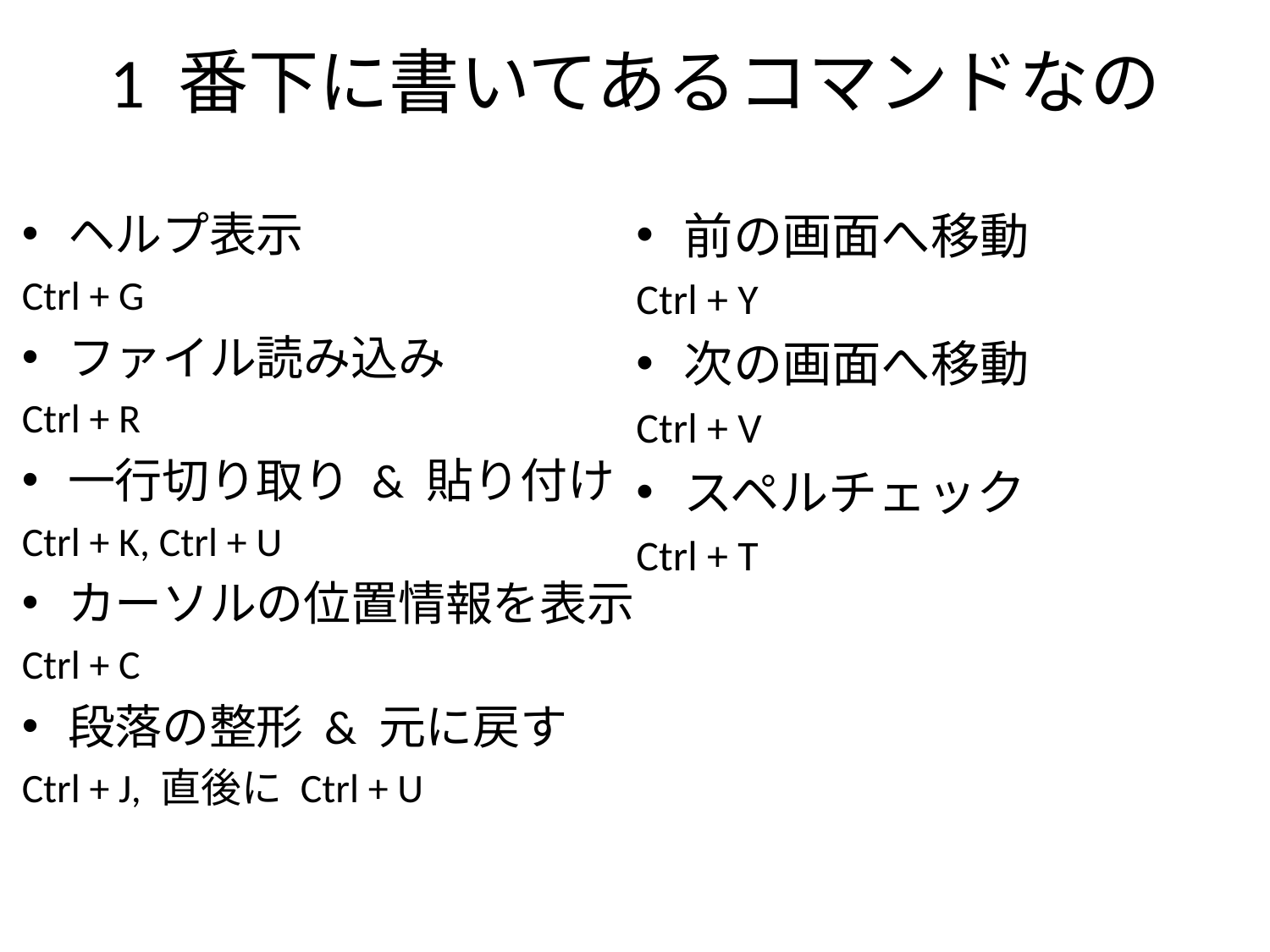

# 1 番下に書いてあるコマンドなの
ヘルプ表示
Ctrl + G
ファイル読み込み
Ctrl + R
一行切り取り & 貼り付け
Ctrl + K, Ctrl + U
カーソルの位置情報を表示
Ctrl + C
段落の整形 & 元に戻す
Ctrl + J, 直後に Ctrl + U

前の画面へ移動
Ctrl + Y
次の画面へ移動
Ctrl + V
スペルチェック
Ctrl + T